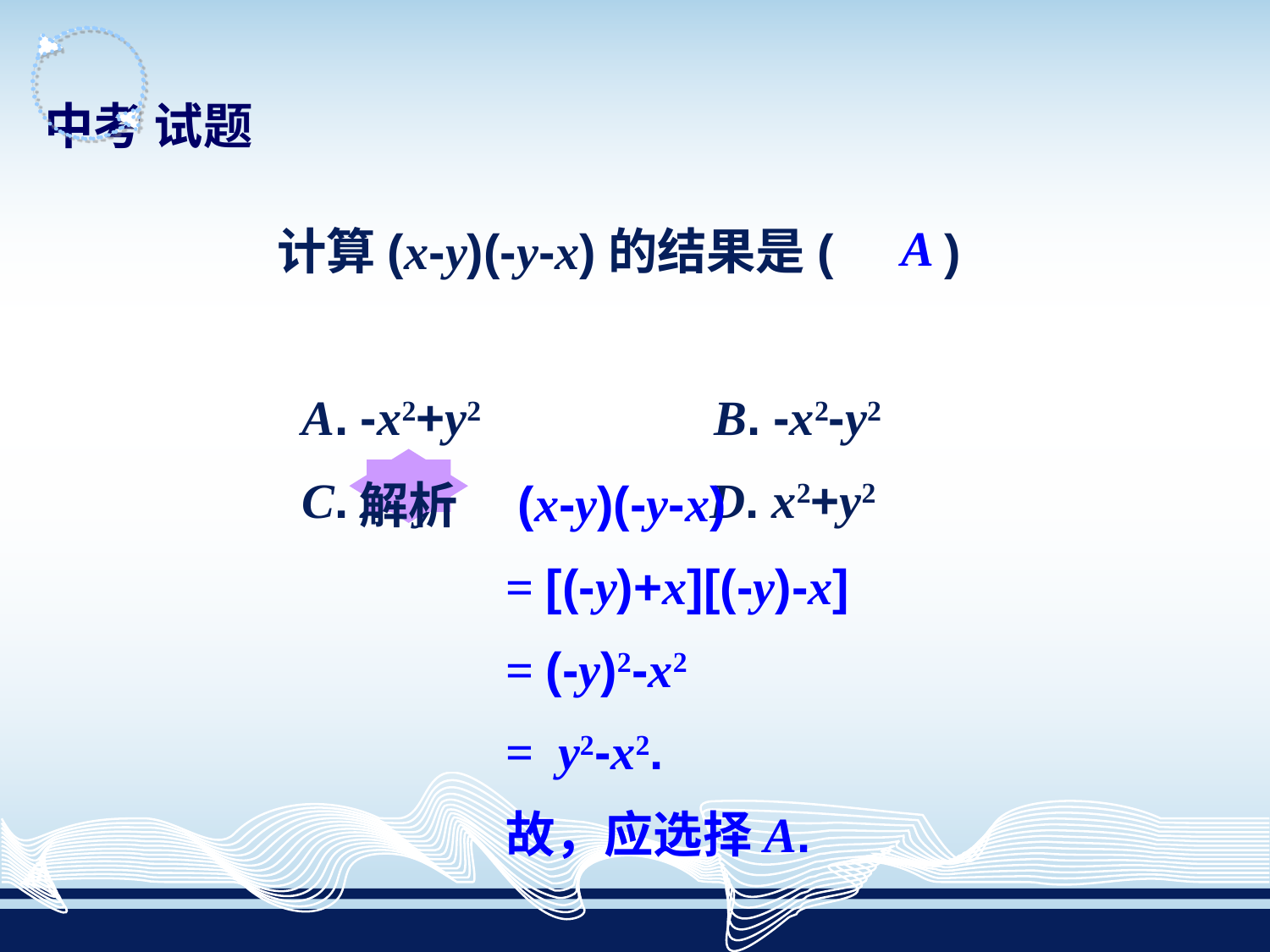

中考 试题
计算(x-y)(-y-x)的结果是(         )
  A. -x2+y2                   B. -x2-y2
  C. x2-y2                     D. x2+y2
A
 (x-y)(-y-x)
= [(-y)+x][(-y)-x]
= (-y)2-x2
=  y2-x2.
故，应选择A.
解析